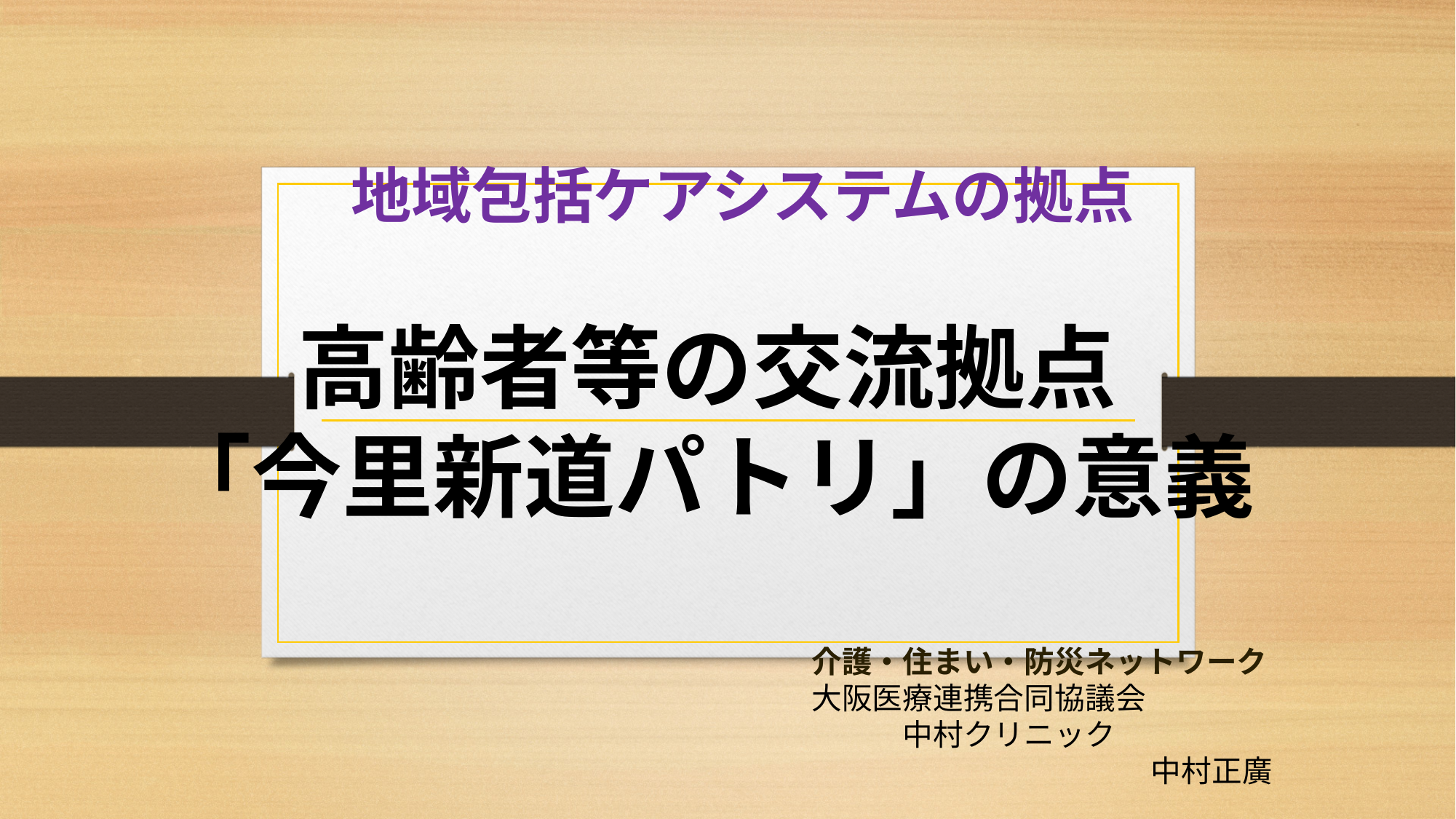

地域包括ケアシステムの拠点
高齢者等の交流拠点
「今里新道パトリ」の意義
介護・住まい・防災ネットワーク
大阪医療連携合同協議会
　　　中村クリニック
　　　　　　　　　　中村正廣